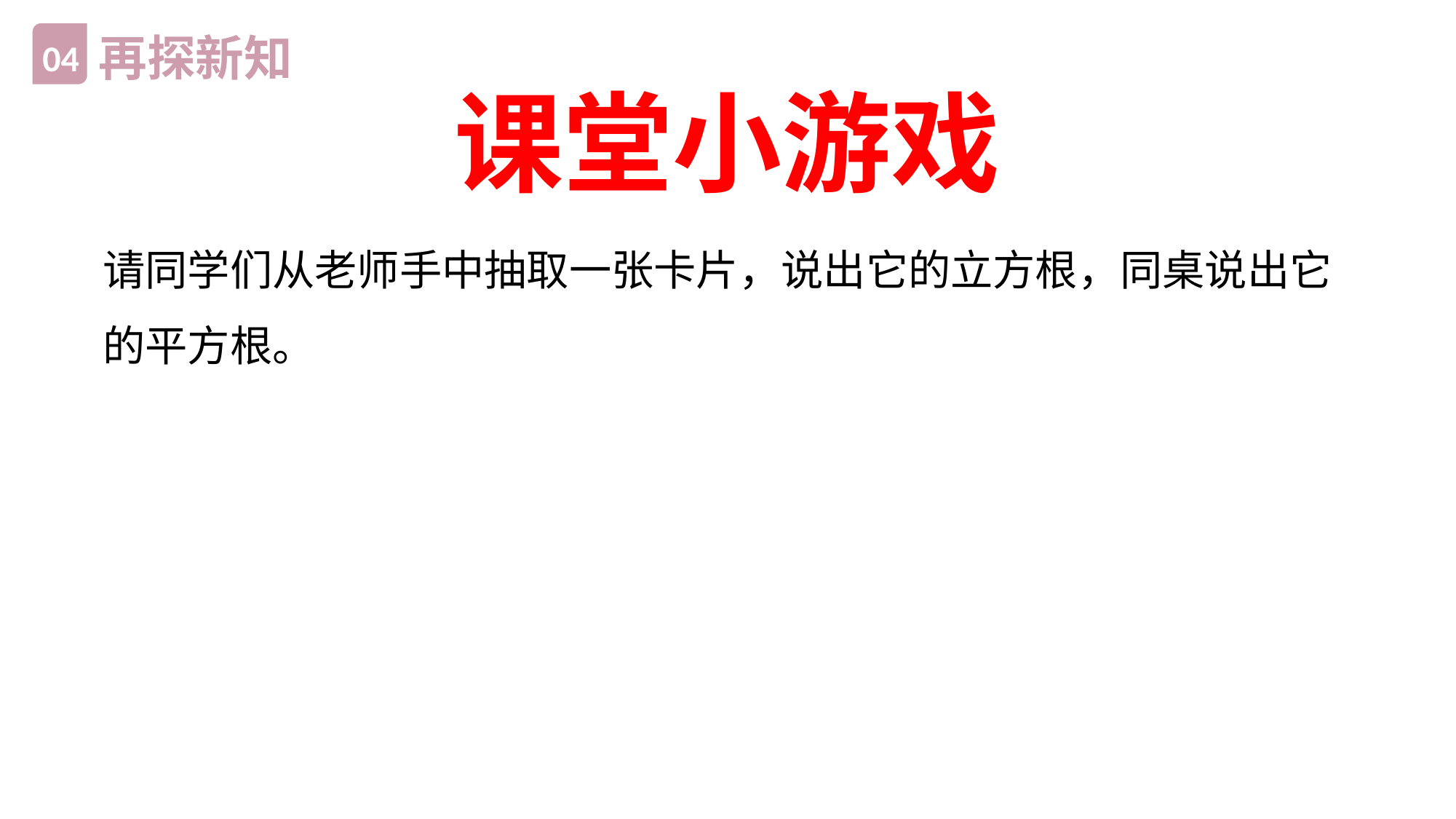

再探新知
04
课堂小游戏
请同学们从老师手中抽取一张卡片，说出它的立方根，同桌说出它的平方根。